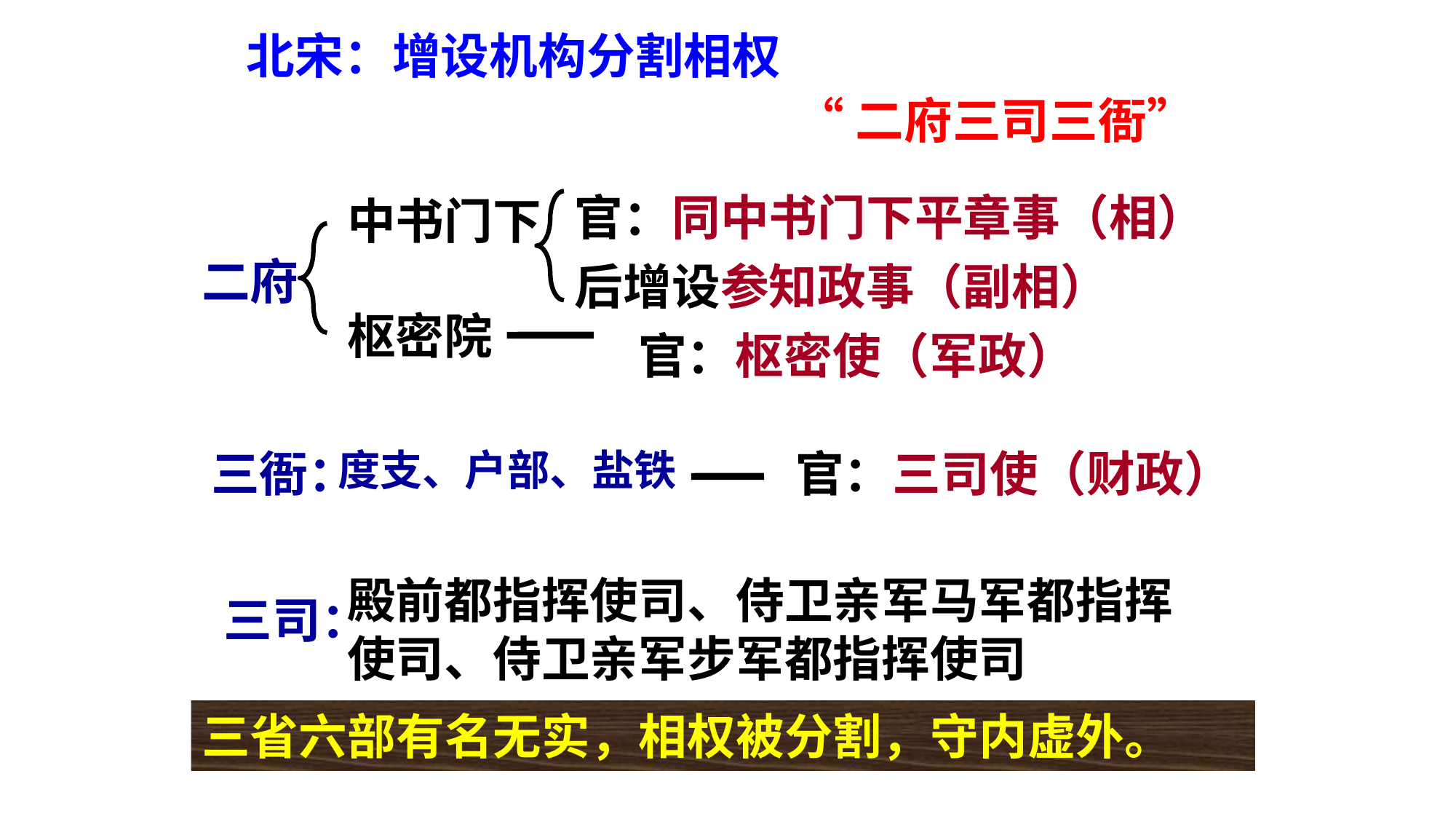

北宋：增设机构分割相权
“二府三司三衙”
官：同中书门下平章事（相）
中书门下

二府
后增设参知政事（副相）
枢密院
官：枢密使（军政）

官：三司使（财政）
三衙：
度支、户部、盐铁

殿前都指挥使司、侍卫亲军马军都指挥
使司、侍卫亲军步军都指挥使司
三司：
三省六部有名无实，相权被分割，守内虚外。